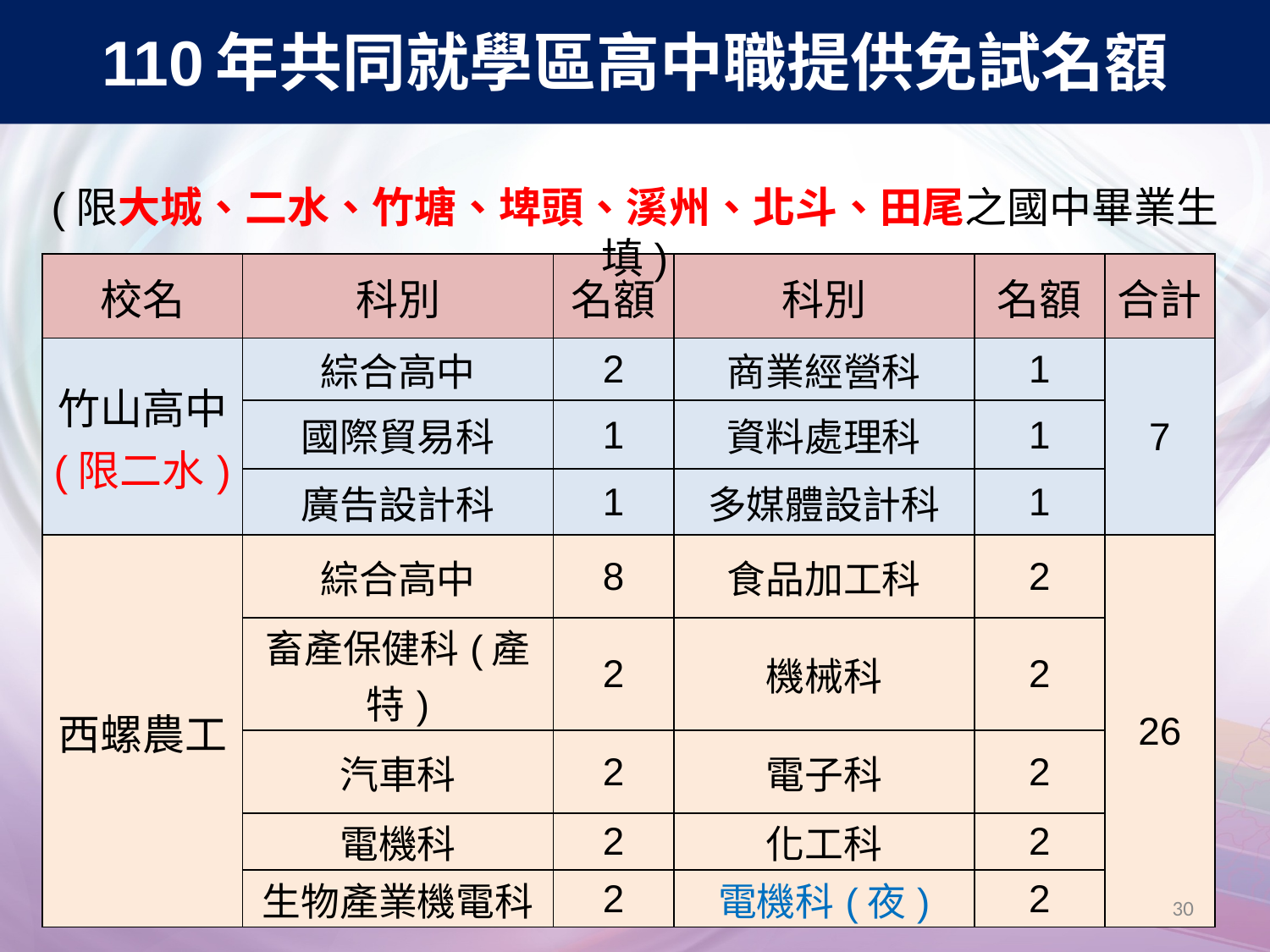

110年共同就學區高中職提供免試名額
(限大城、二水、竹塘、埤頭、溪州、北斗、田尾之國中畢業生填)
| 校名 | 科別 | 名額 | 科別 | 名額 | 合計 |
| --- | --- | --- | --- | --- | --- |
| 竹山高中 (限二水) | 綜合高中 | 2 | 商業經營科 | 1 | 7 |
|  | 國際貿易科 | 1 | 資料處理科 | 1 |  |
|  | 廣告設計科 | 1 | 多媒體設計科 | 1 |  |
| 西螺農工 | 綜合高中 | 8 | 食品加工科 | 2 | 26 |
|  | 畜產保健科(產特) | 2 | 機械科 | 2 |  |
|  | 汽車科 | 2 | 電子科 | 2 |  |
|  | 電機科 | 2 | 化工科 | 2 |  |
|  | 生物產業機電科 | 2 | 電機科(夜) | 2 |  |
30